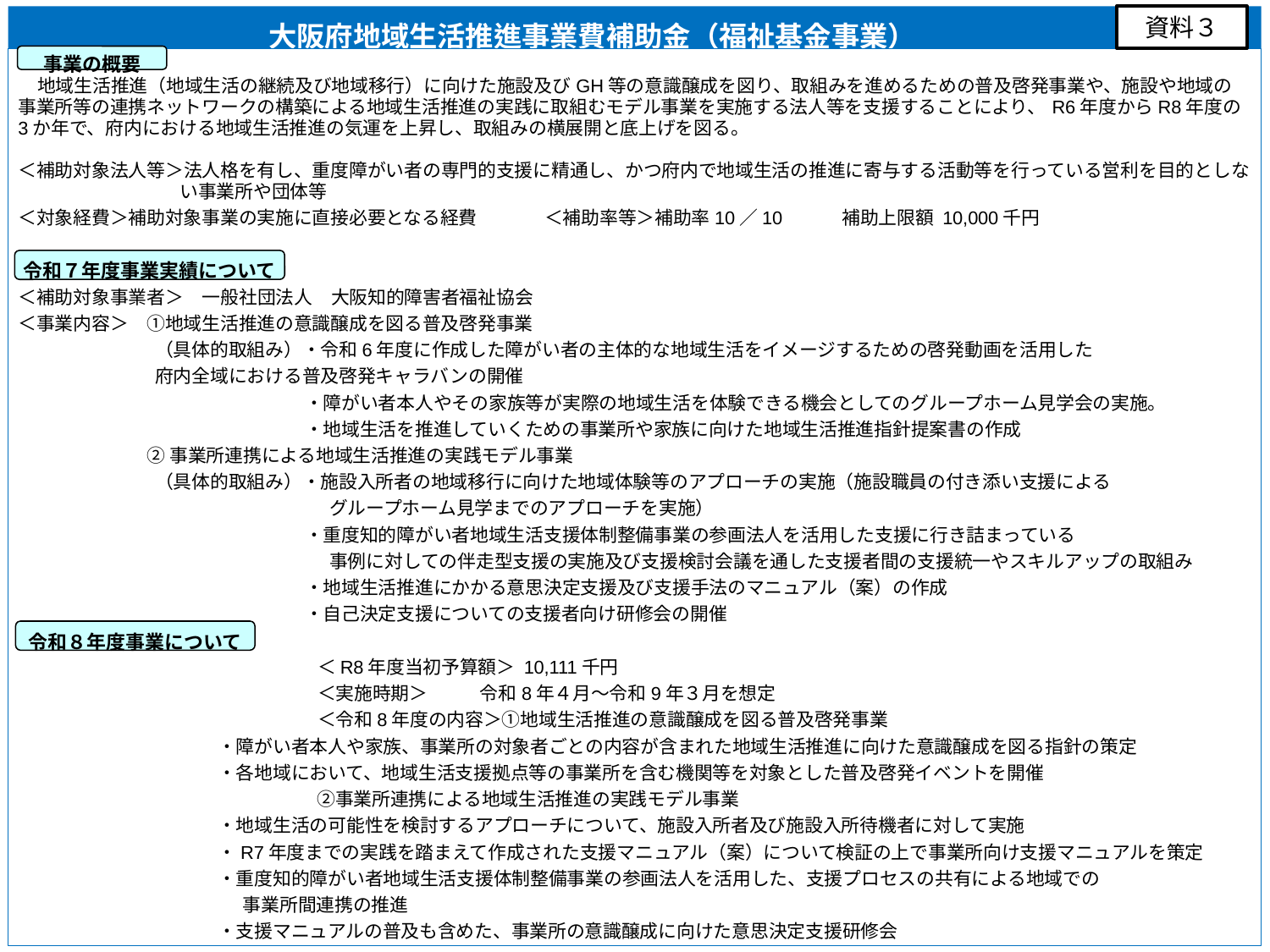

資料３
　　　大阪府地域生活推進事業費補助金（福祉基金事業）
事業の概要

　地域生活推進（地域生活の継続及び地域移行）に向けた施設及びGH等の意識醸成を図り、取組みを進めるための普及啓発事業や、施設や地域の事業所等の連携ネットワークの構築による地域生活推進の実践に取組むモデル事業を実施する法人等を支援することにより、R6年度からR8年度の3か年で、府内における地域生活推進の気運を上昇し、取組みの横展開と底上げを図る。

＜補助対象法人等＞法人格を有し、重度障がい者の専門的支援に精通し、かつ府内で地域生活の推進に寄与する活動等を行っている営利を目的としない事業所や団体等
＜対象経費＞補助対象事業の実施に直接必要となる経費　	　＜補助率等＞補助率10／10　　　補助上限額 10,000千円

＜補助対象事業者＞　一般社団法人　大阪知的障害者福祉協会
＜事業内容＞　①地域生活推進の意識醸成を図る普及啓発事業
（具体的取組み）・令和6年度に作成した障がい者の主体的な地域生活をイメージするための啓発動画を活用した
府内全域における普及啓発キャラバンの開催
・障がい者本人やその家族等が実際の地域生活を体験できる機会としてのグループホーム見学会の実施。
・地域生活を推進していくための事業所や家族に向けた地域生活推進指針提案書の作成
 ②事業所連携による地域生活推進の実践モデル事業
（具体的取組み）・施設入所者の地域移行に向けた地域体験等のアプローチの実施（施設職員の付き添い支援による
グループホーム見学までのアプローチを実施）
・重度知的障がい者地域生活支援体制整備事業の参画法人を活用した支援に行き詰まっている
事例に対しての伴走型支援の実施及び支援検討会議を通した支援者間の支援統一やスキルアップの取組み
・地域生活推進にかかる意思決定支援及び支援手法のマニュアル（案）の作成
・自己決定支援についての支援者向け研修会の開催

＜R8年度当初予算額＞ 10,111千円
＜実施時期＞             令和8年４月～令和9年３月を想定
＜令和8年度の内容＞①地域生活推進の意識醸成を図る普及啓発事業
・障がい者本人や家族、事業所の対象者ごとの内容が含まれた地域生活推進に向けた意識醸成を図る指針の策定
・各地域において、地域生活支援拠点等の事業所を含む機関等を対象とした普及啓発イベントを開催
	　　  ②事業所連携による地域生活推進の実践モデル事業
・地域生活の可能性を検討するアプローチについて、施設入所者及び施設入所待機者に対して実施
・R7年度までの実践を踏まえて作成された支援マニュアル（案）について検証の上で事業所向け支援マニュアルを策定
・重度知的障がい者地域生活支援体制整備事業の参画法人を活用した、支援プロセスの共有による地域での
事業所間連携の推進
・支援マニュアルの普及も含めた、事業所の意識醸成に向けた意思決定支援研修会
令和７年度事業実績について
令和８年度事業について